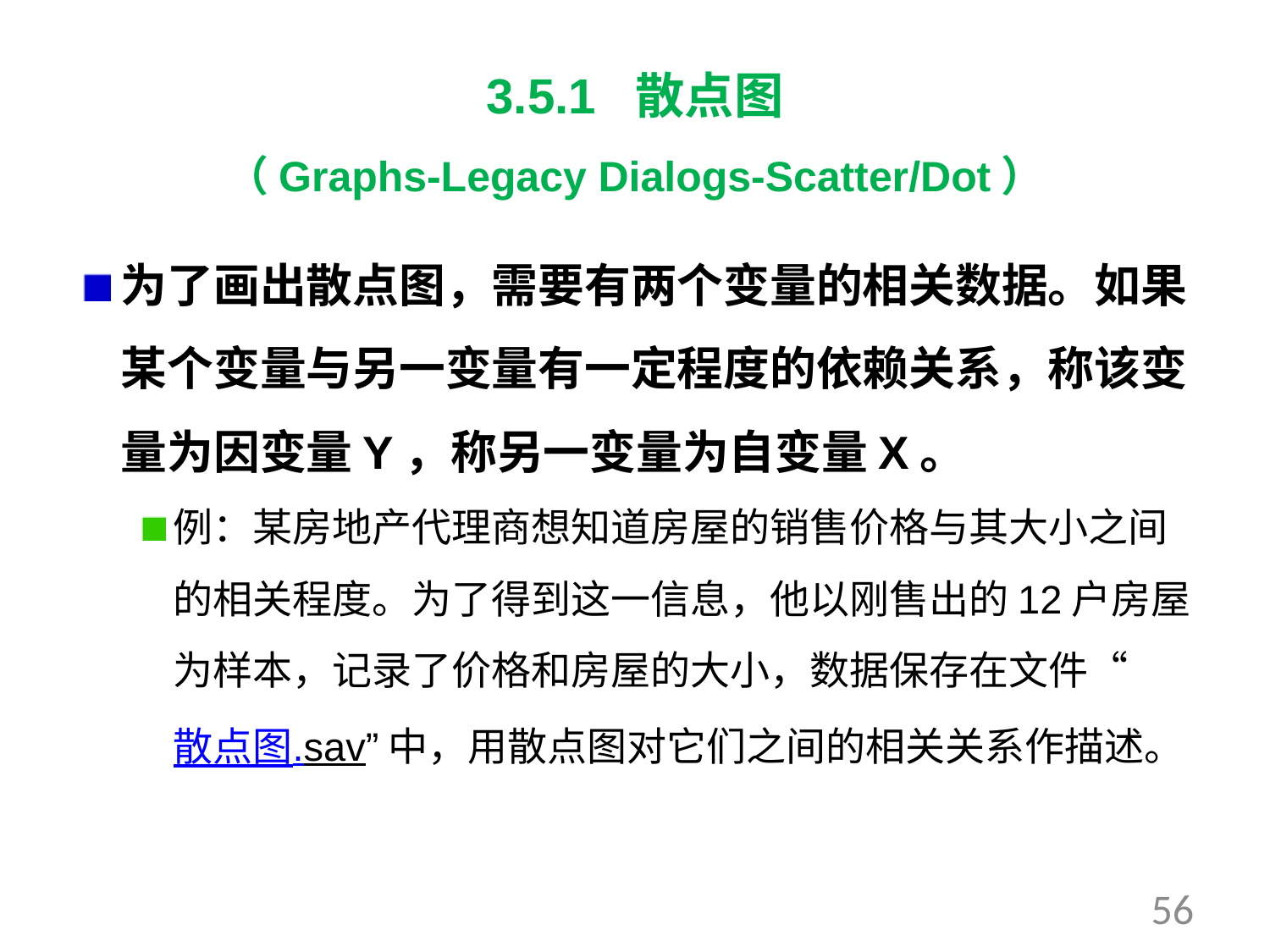

# 3.5.1  散点图 （Graphs-Legacy Dialogs-Scatter/Dot）
为了画出散点图，需要有两个变量的相关数据。如果某个变量与另一变量有一定程度的依赖关系，称该变量为因变量Y，称另一变量为自变量X。
例：某房地产代理商想知道房屋的销售价格与其大小之间的相关程度。为了得到这一信息，他以刚售出的12户房屋为样本，记录了价格和房屋的大小，数据保存在文件“散点图.sav”中，用散点图对它们之间的相关关系作描述。

56